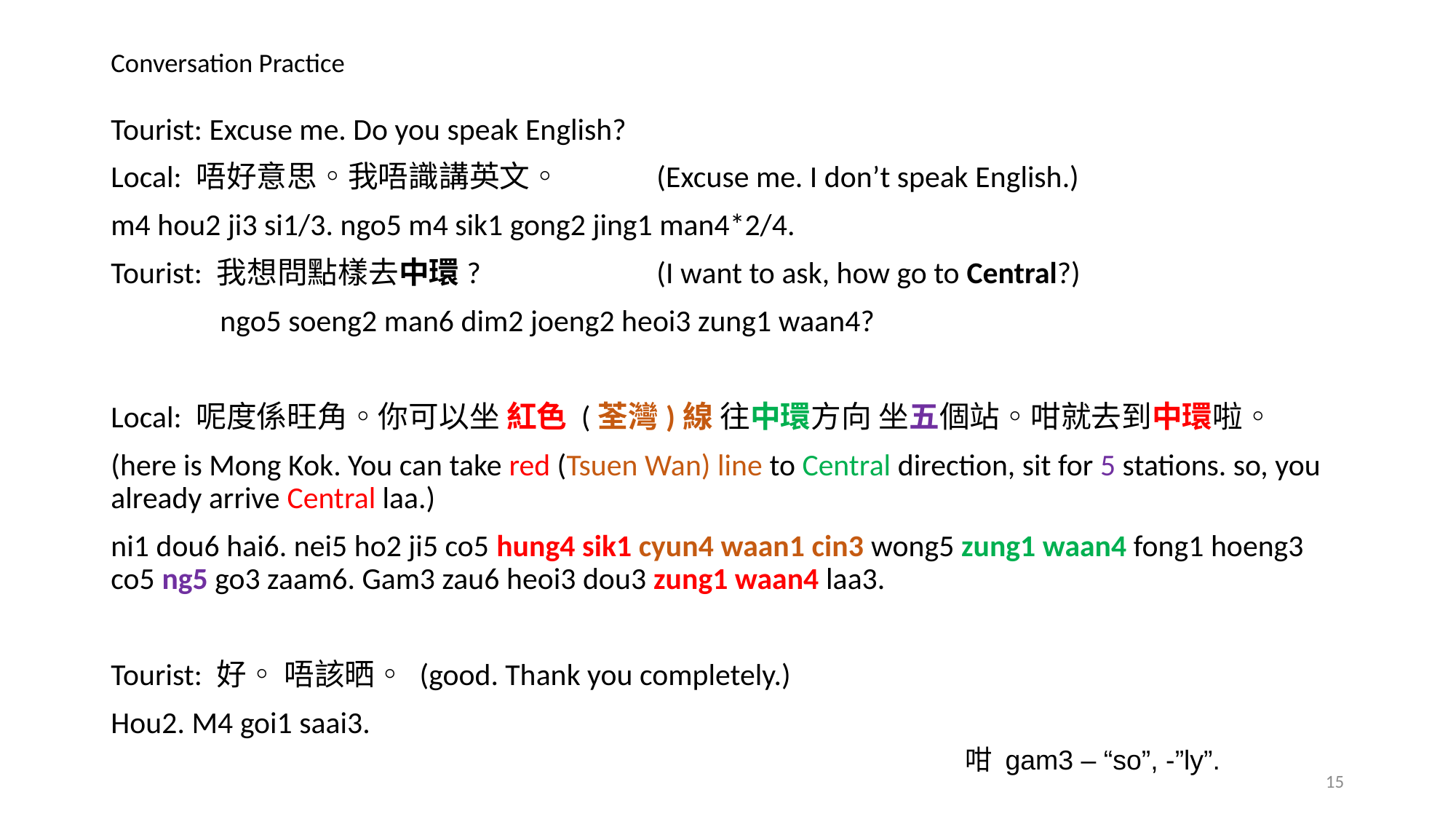

# Conversation Practice
Tourist: Excuse me. Do you speak English?
Local: 唔好意思◦我唔識講英文◦	(Excuse me. I don’t speak English.)
m4 hou2 ji3 si1/3. ngo5 m4 sik1 gong2 jing1 man4*2/4.
Tourist: 我想問點樣去中環?		(I want to ask, how go to Central?)
	ngo5 soeng2 man6 dim2 joeng2 heoi3 zung1 waan4?

Local: 呢度係旺角◦你可以坐 紅色 (荃灣)線 往中環方向 坐五個站◦咁就去到中環啦◦
(here is Mong Kok. You can take red (Tsuen Wan) line to Central direction, sit for 5 stations. so, you already arrive Central laa.)
ni1 dou6 hai6. nei5 ho2 ji5 co5 hung4 sik1 cyun4 waan1 cin3 wong5 zung1 waan4 fong1 hoeng3 co5 ng5 go3 zaam6. Gam3 zau6 heoi3 dou3 zung1 waan4 laa3.

Tourist: 好◦ 唔該晒◦ (good. Thank you completely.)
Hou2. M4 goi1 saai3.

咁 gam3 – “so”, -”ly”.
15